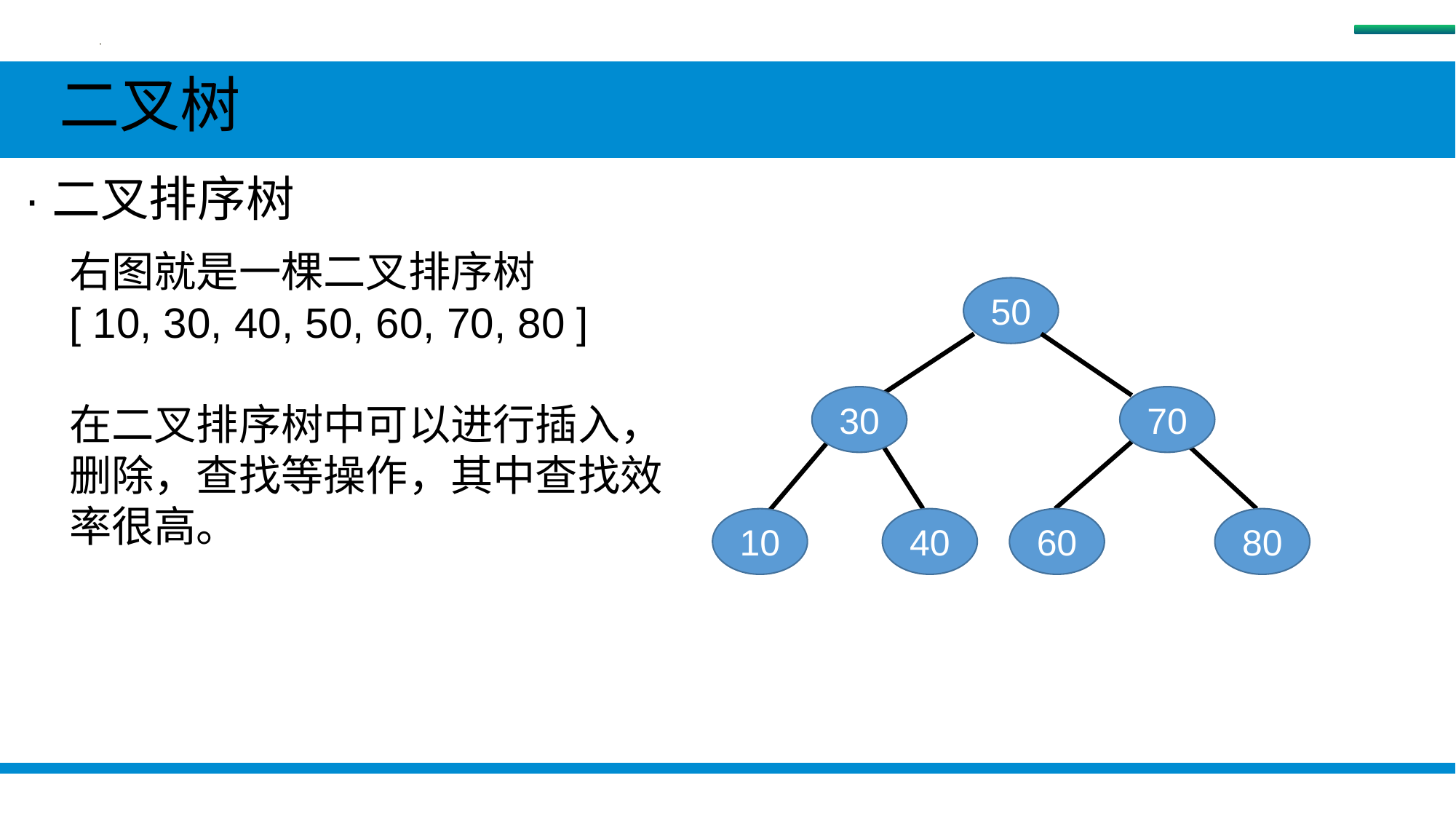

树

  二叉树
 ·二叉排序树
右图就是一棵二叉排序树
[ 10, 30, 40, 50, 60, 70, 80 ]

在二叉排序树中可以进行插入，删除，查找等操作，其中查找效率很高。
50
30
70
10
40
60
80
#